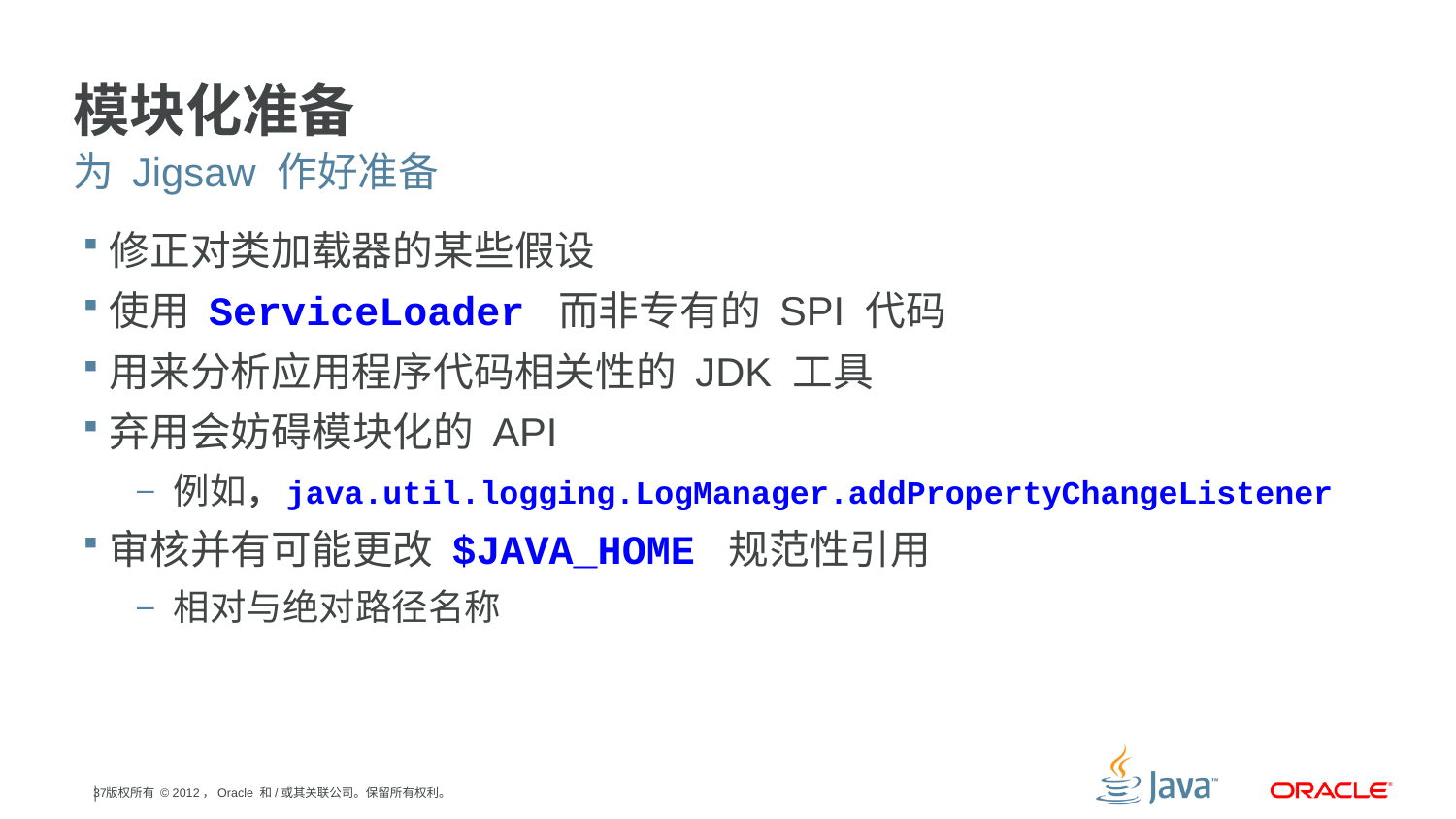

# 模块化准备
为 Jigsaw 作好准备
修正对类加载器的某些假设
使用 ServiceLoader 而非专有的 SPI 代码
用来分析应用程序代码相关性的 JDK 工具
弃用会妨碍模块化的 API
例如，java.util.logging.LogManager.addPropertyChangeListener
审核并有可能更改 $JAVA_HOME 规范性引用
相对与绝对路径名称